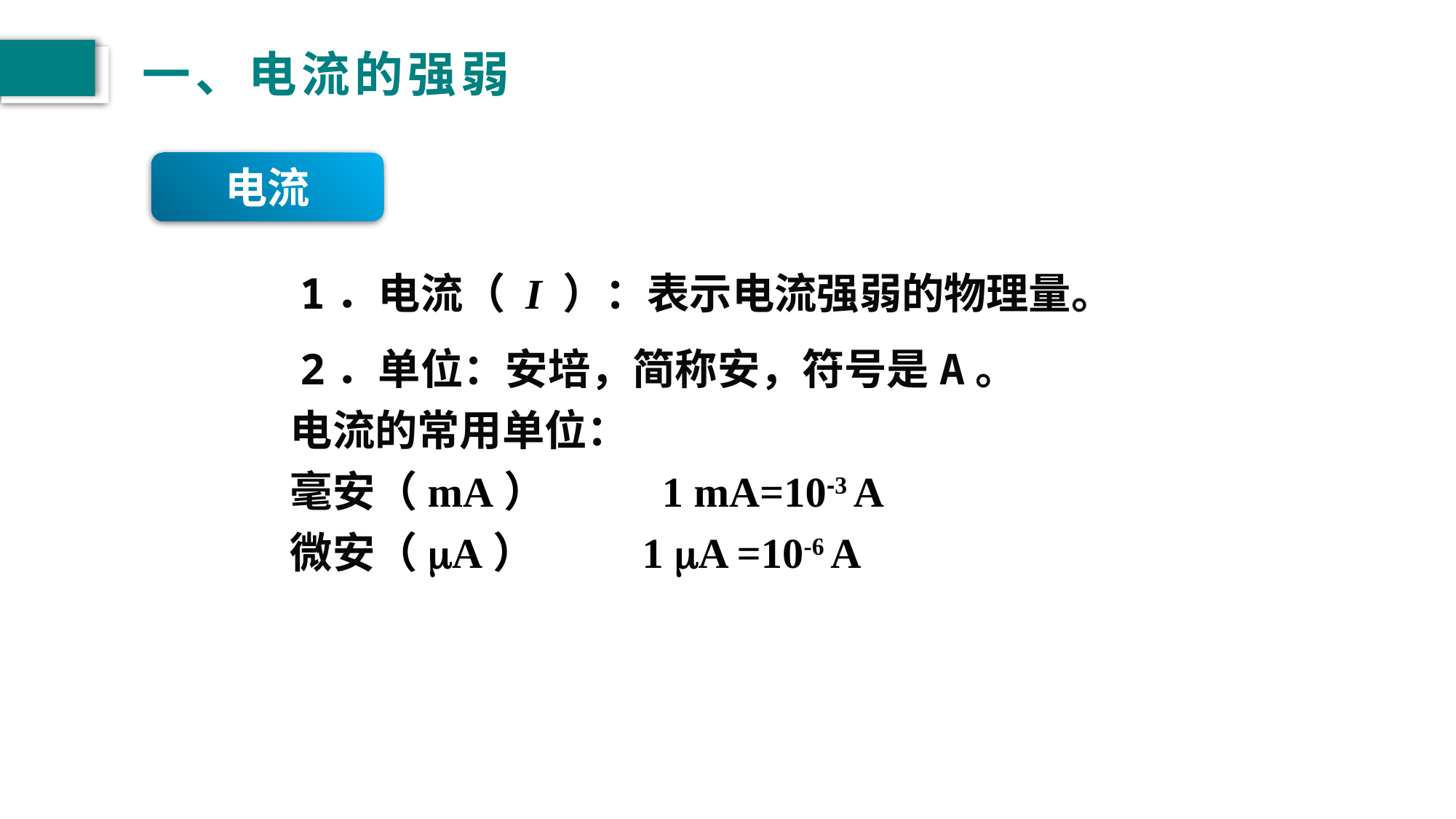

# 一、电流的强弱
电流
　　1．电流（ I ）：表示电流强弱的物理量。
　　2．单位：安培，简称安，符号是A。
　　电流的常用单位：
　　毫安（mA）           1 mA=10-3 A
　　微安（μA）  	1 μA =10-6 A